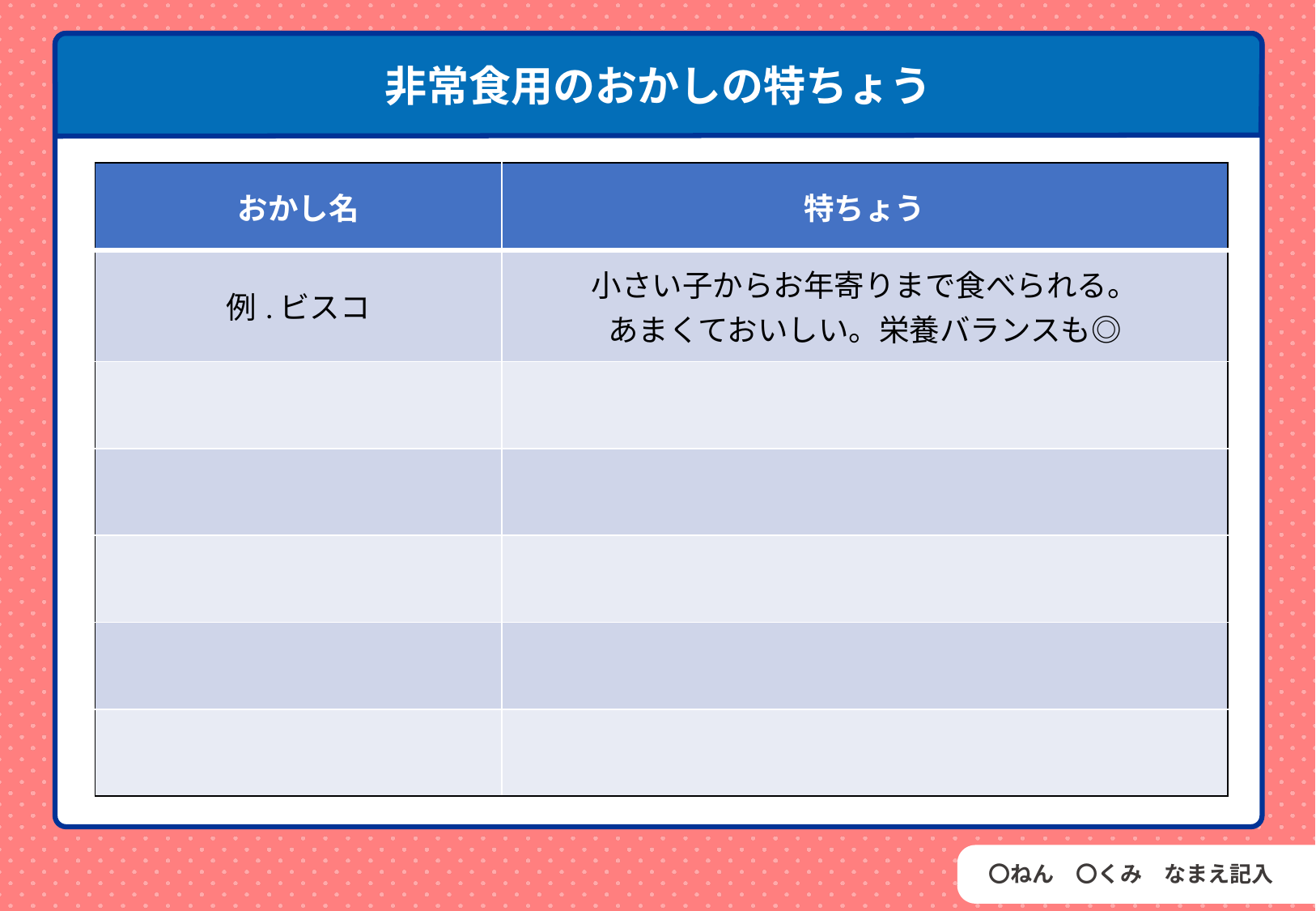

非常食用のおかしの特ちょう

| おかし名 | 特ちょう |
| --- | --- |
| 例.ビスコ | 小さい子からお年寄りまで食べられる。 あまくておいしい。栄養バランスも◎ |
|  |  |
|  |  |
|  |  |
|  |  |
|  |  |
調べ方
調べ方
調べ方

〇ねん　〇くみ　なまえ記入